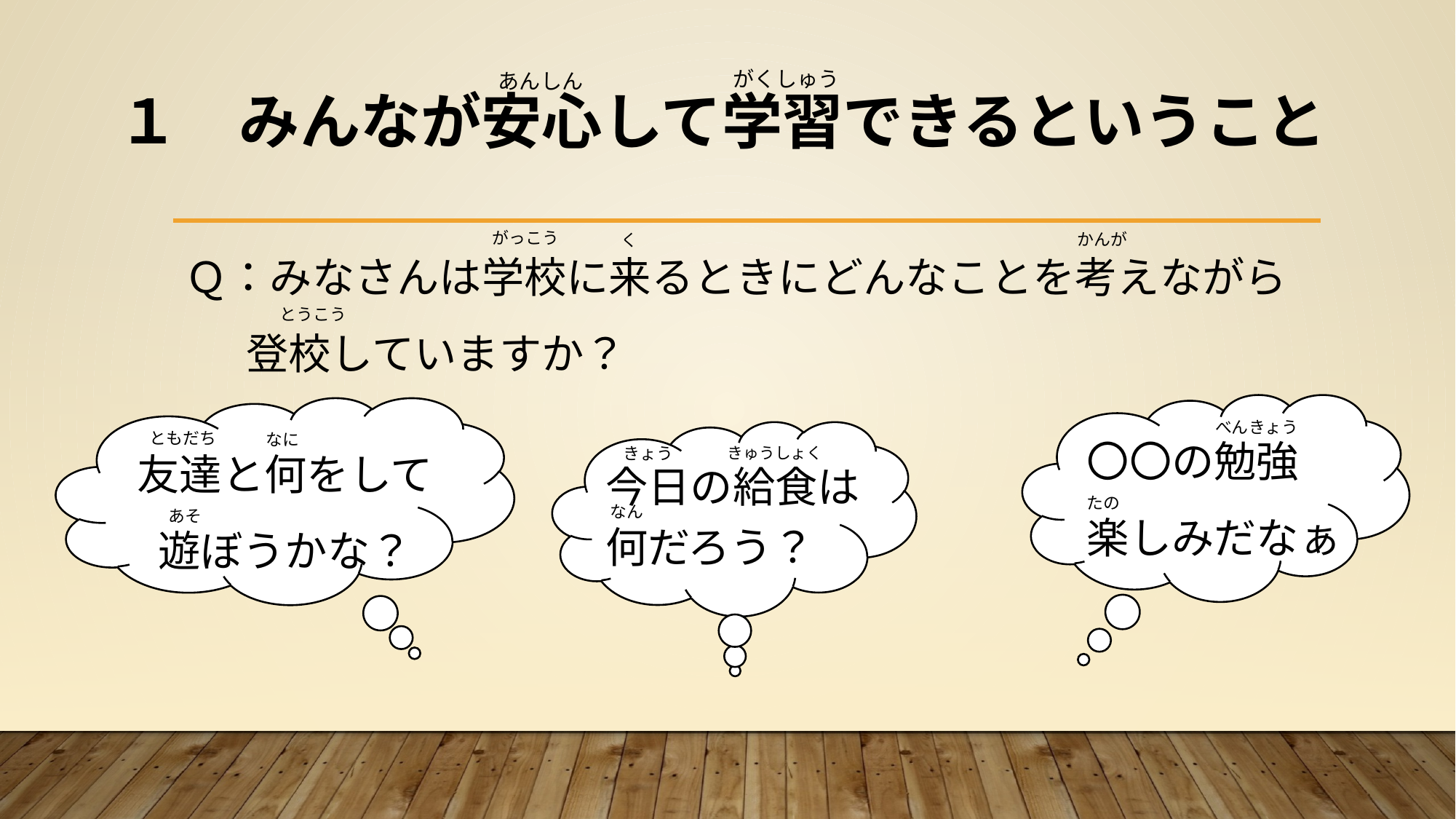

がくしゅう
あんしん
# １　みんなが安心して学習できるということ
がっこう
かんが
く
とうこう
Ｑ：みなさんは学校に来るときにどんなことを考えながら
　  登校していますか？

〇〇の勉強
楽しみだなぁ

友達と何をして
遊ぼうかな？
べんきょう

今日の給食は何だろう？
ともだち
なに
きょう
きゅうしょく
たの
なん
あそ